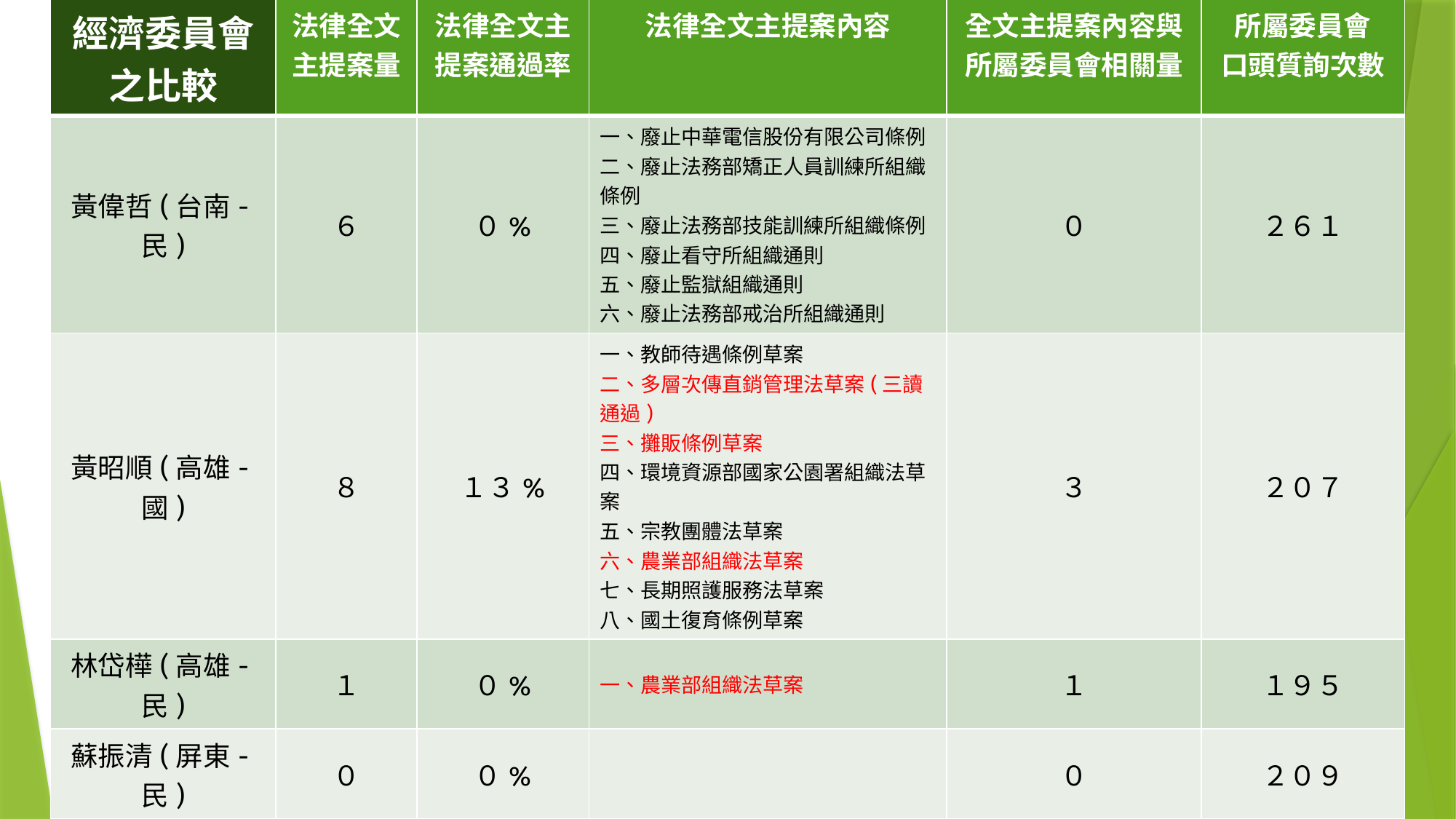

| 經濟委員會 之比較 | 法律全文 主提案量 | 法律全文主 提案通過率 | 法律全文主提案內容 | 全文主提案內容與所屬委員會相關量 | 所屬委員會 口頭質詢次數 |
| --- | --- | --- | --- | --- | --- |
| 黃偉哲(台南-民) | ６ | ０% | 一、廢止中華電信股份有限公司條例 二、廢止法務部矯正人員訓練所組織條例 三、廢止法務部技能訓練所組織條例 四、廢止看守所組織通則 五、廢止監獄組織通則 六、廢止法務部戒治所組織通則 | ０ | ２６１ |
| 黃昭順(高雄-國) | ８ | １３% | 一、教師待遇條例草案 二、多層次傳直銷管理法草案(三讀通過) 三、攤販條例草案 四、環境資源部國家公園署組織法草案 五、宗教團體法草案 六、農業部組織法草案 七、長期照護服務法草案 八、國土復育條例草案 | ３ | ２０７ |
| 林岱樺(高雄-民) | １ | ０% | 一、農業部組織法草案 | １ | １９５ |
| 蘇振清(屏東-民) | ０ | ０% |  | ０ | ２０９ |
| 潘孟安(屏東-民) | ４ | ０% | 一、科技保護法草案 二、農業基本法草案 三、廢止公務人員退休撫卹基金管理委員會組織條例 四、縣市振興發展條例草案 | ０ ※只計第五、六會期 | ４８ |
| 平均 | ３．８ | ２．６% |  | １ ※扣除潘孟安委員 | ２１８ |